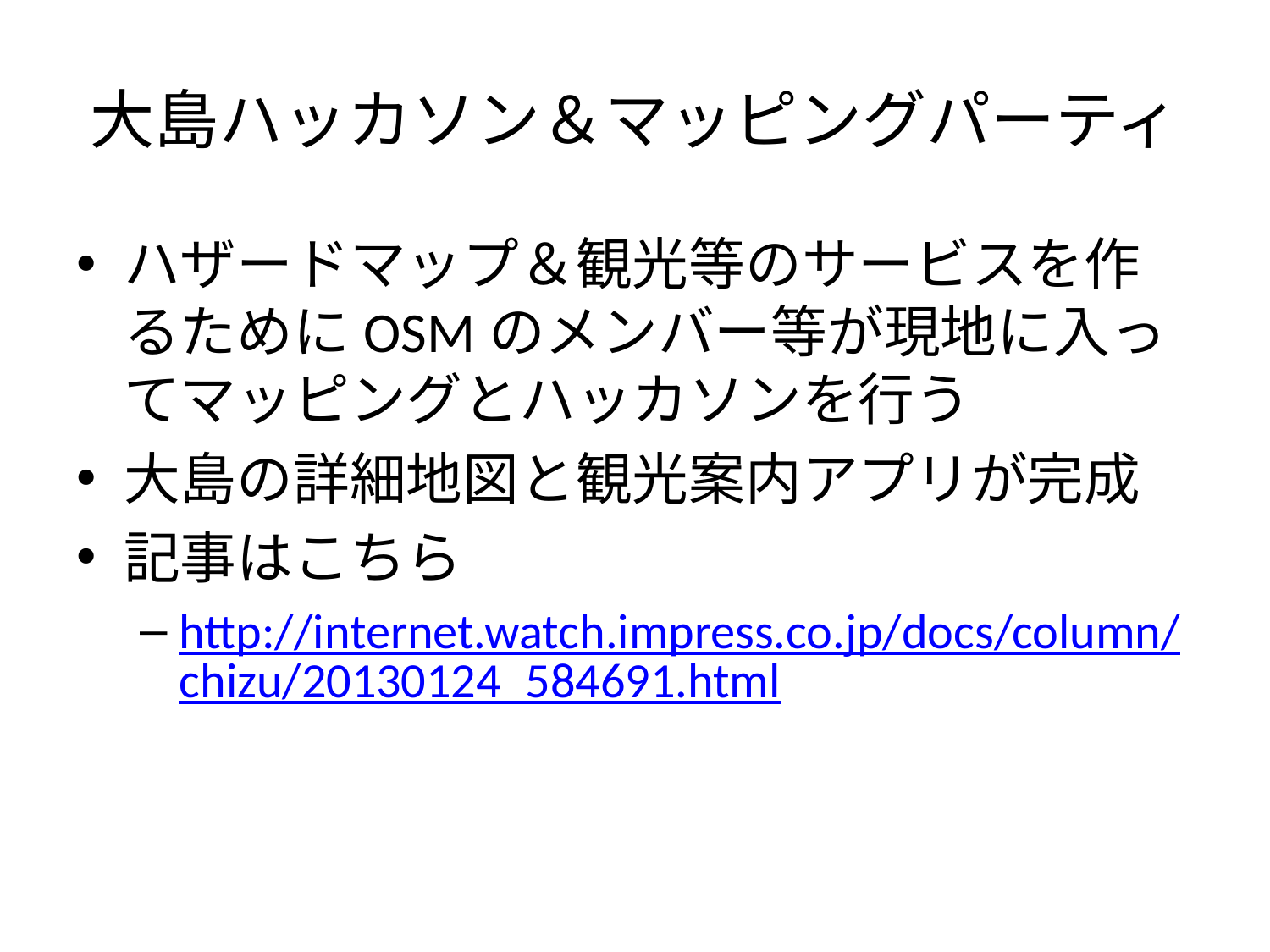

# 大島ハッカソン＆マッピングパーティ
ハザードマップ＆観光等のサービスを作るためにOSMのメンバー等が現地に入ってマッピングとハッカソンを行う
大島の詳細地図と観光案内アプリが完成
記事はこちら
http://internet.watch.impress.co.jp/docs/column/chizu/20130124_584691.html